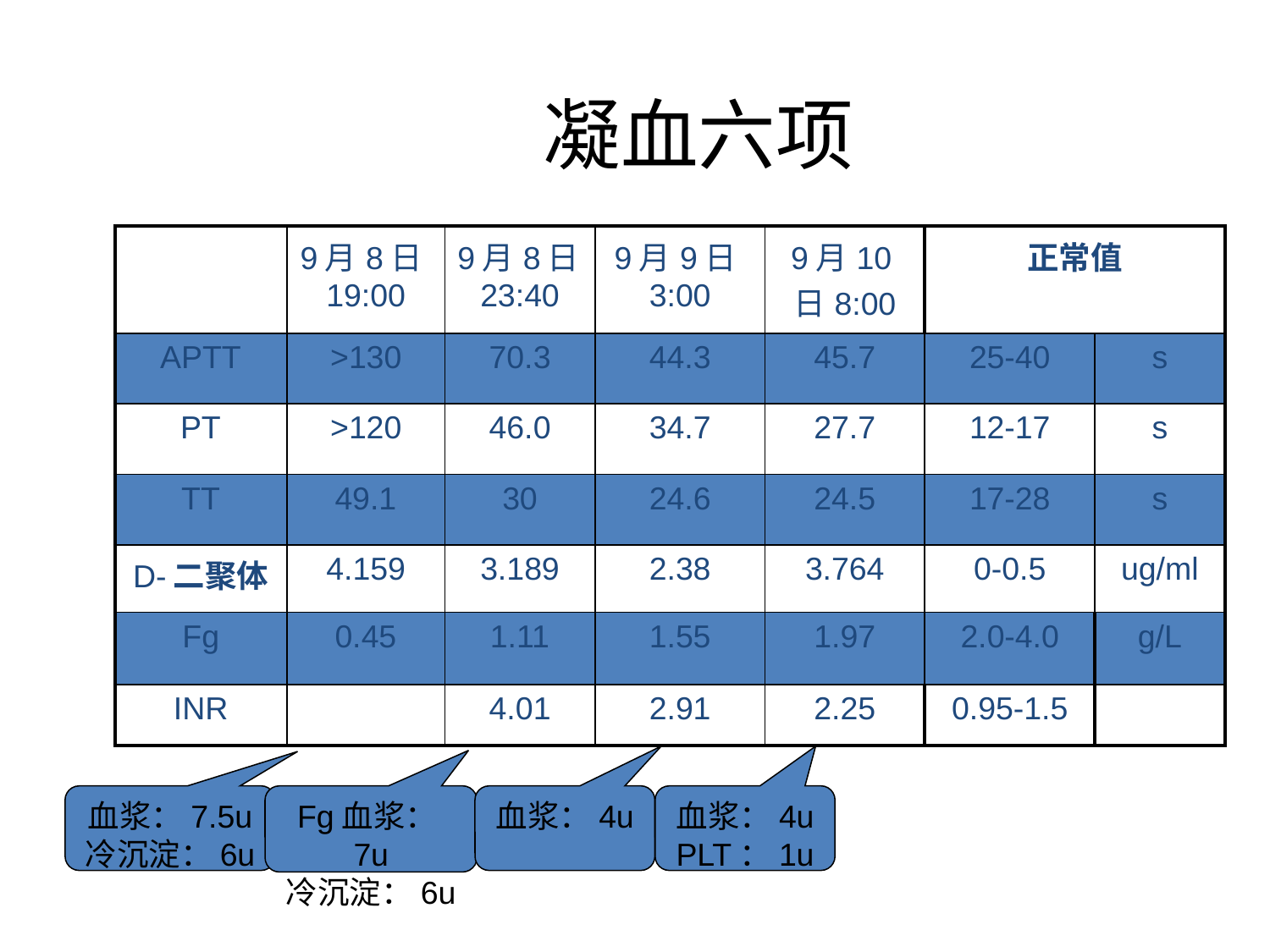

# 凝血六项
|  | 9月8日19:00 | 9月8日23:40 | 9月9日3:00 | 9月10日8:00 | 正常值 |  |
| --- | --- | --- | --- | --- | --- | --- |
| APTT | >130 | 70.3 | 44.3 | 45.7 | 25-40 | s |
| PT | >120 | 46.0 | 34.7 | 27.7 | 12-17 | s |
| TT | 49.1 | 30 | 24.6 | 24.5 | 17-28 | s |
| D-二聚体 | 4.159 | 3.189 | 2.38 | 3.764 | 0-0.5 | ug/ml |
| Fg | 0.45 | 1.11 | 1.55 | 1.97 | 2.0-4.0 | g/L |
| INR |  | 4.01 | 2.91 | 2.25 | 0.95-1.5 |  |
血浆：7.5u 冷沉淀：6u
Fg血浆：7u
冷沉淀：6u
血浆：4u
血浆：4u
PLT：1u